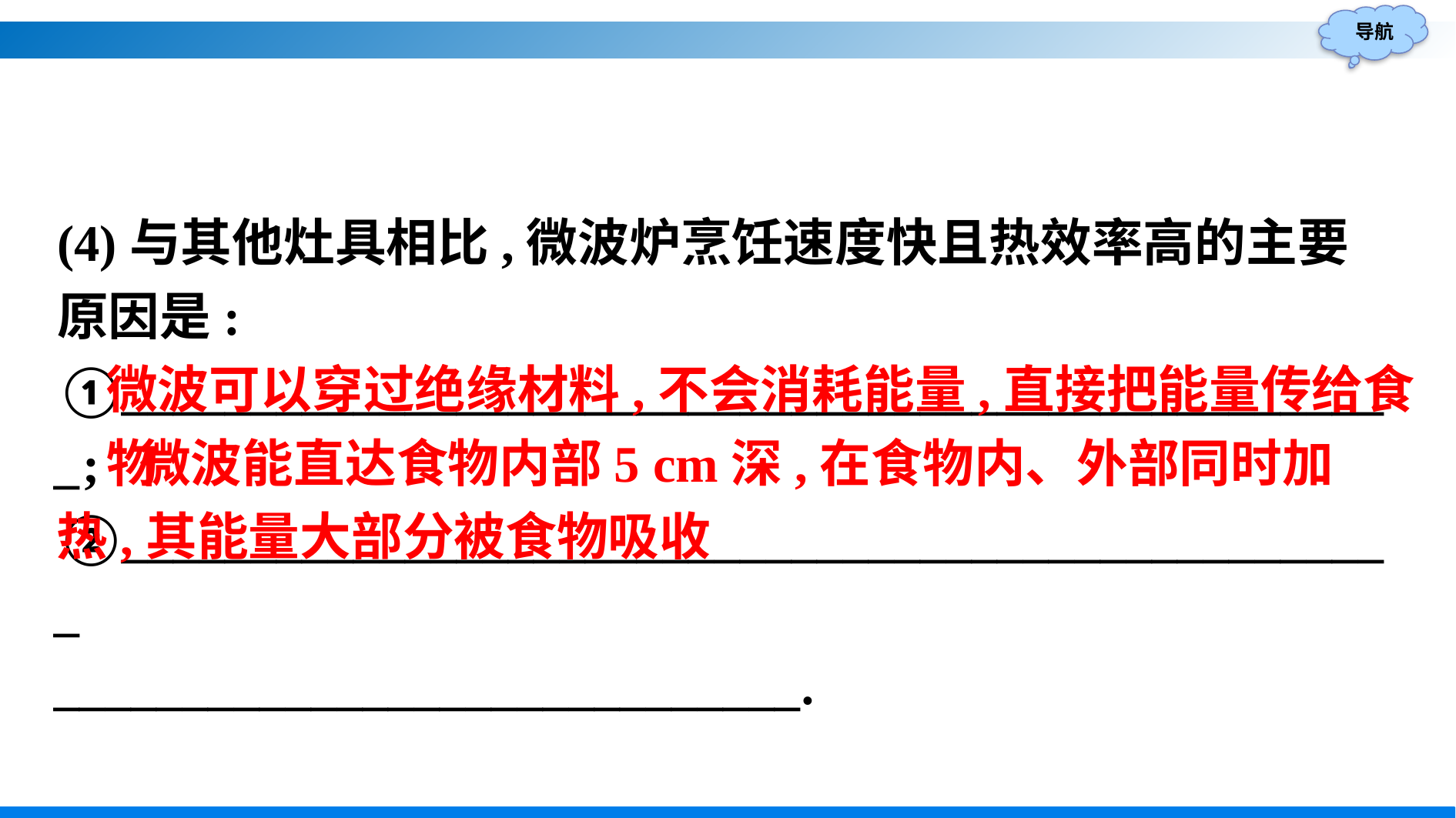

(4)与其他灶具相比,微波炉烹饪速度快且热效率高的主要原因是:
①__________________________________________________;
②__________________________________________________
_____________________________.
微波可以穿过绝缘材料,不会消耗能量,直接把能量传给食物
      微波能直达食物内部5 cm深,在食物内、外部同时加热,其能量大部分被食物吸收